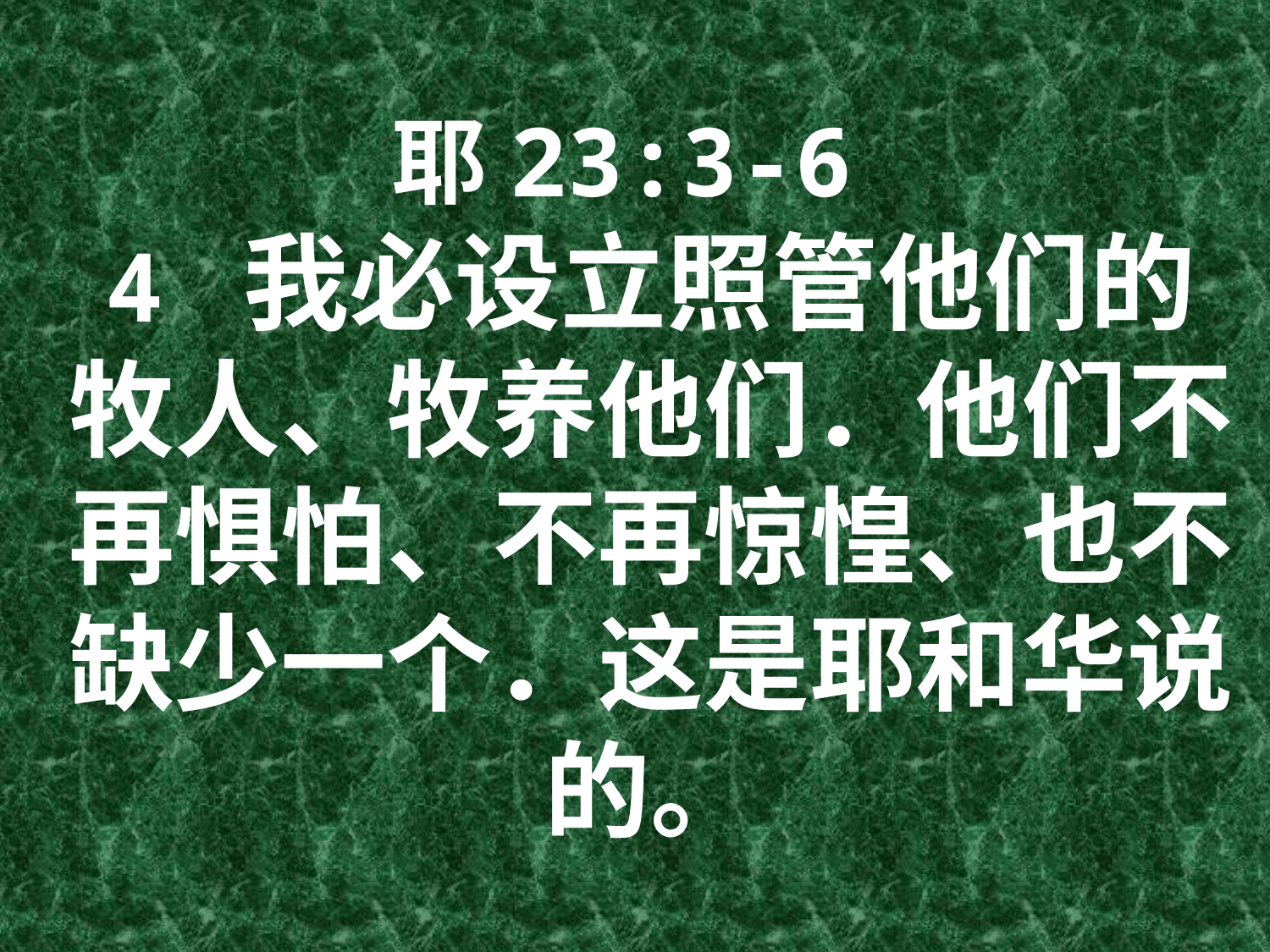

# 耶23:3-6 4 我必设立照管他们的牧人、牧养他们．他们不再惧怕、不再惊惶、也不缺少一个．这是耶和华说的。